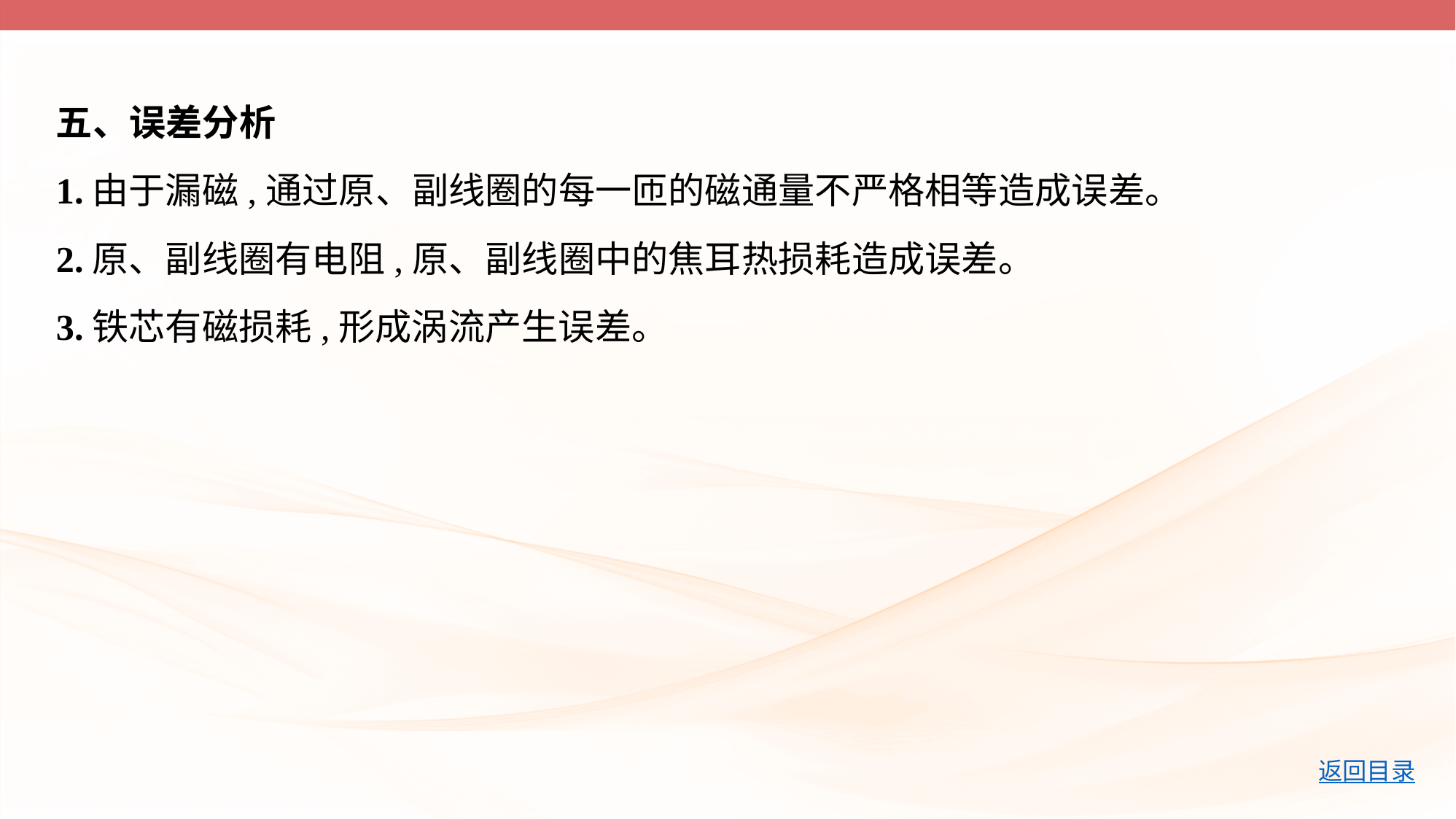

五、误差分析
1.由于漏磁,通过原、副线圈的每一匝的磁通量不严格相等造成误差。
2.原、副线圈有电阻,原、副线圈中的焦耳热损耗造成误差。
3.铁芯有磁损耗,形成涡流产生误差。